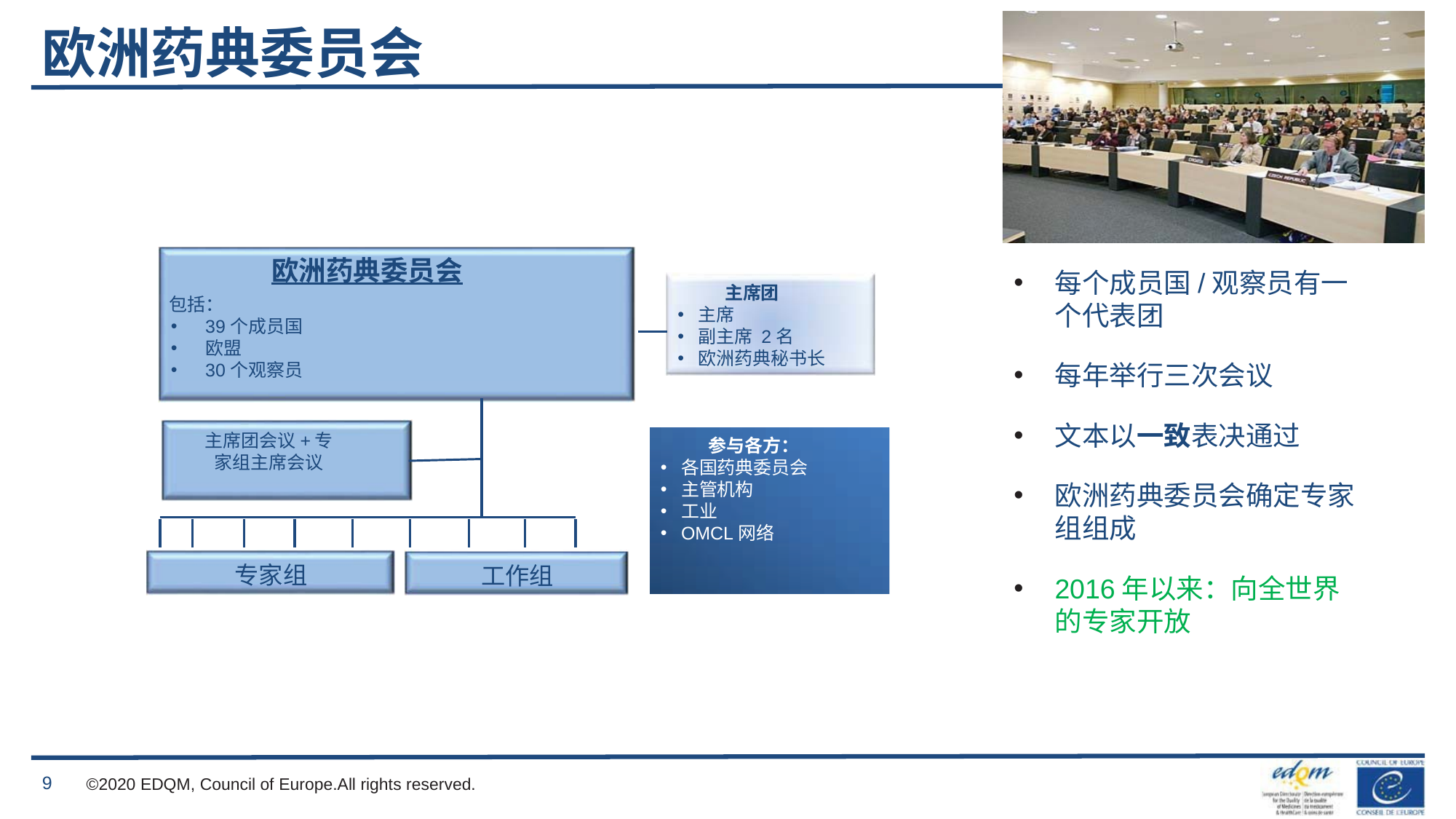

# 欧洲药典委员会

欧洲药典委员会
包括：
39个成员国
欧盟
30个观察员
每个成员国/观察员有一个代表团
每年举行三次会议
文本以一致表决通过
欧洲药典委员会确定专家组组成
2016年以来：向全世界的专家开放

主席团
主席
副主席 2名
欧洲药典秘书长

参与各方：
各国药典委员会
主管机构
制药行业
OMCL网络

主席团会议+专家组主席会议
参与各方：
各国药典委员会
主管机构
工业
OMCL网络

专家组
工作组
9
©2020 EDQM, Council of Europe.All rights reserved.